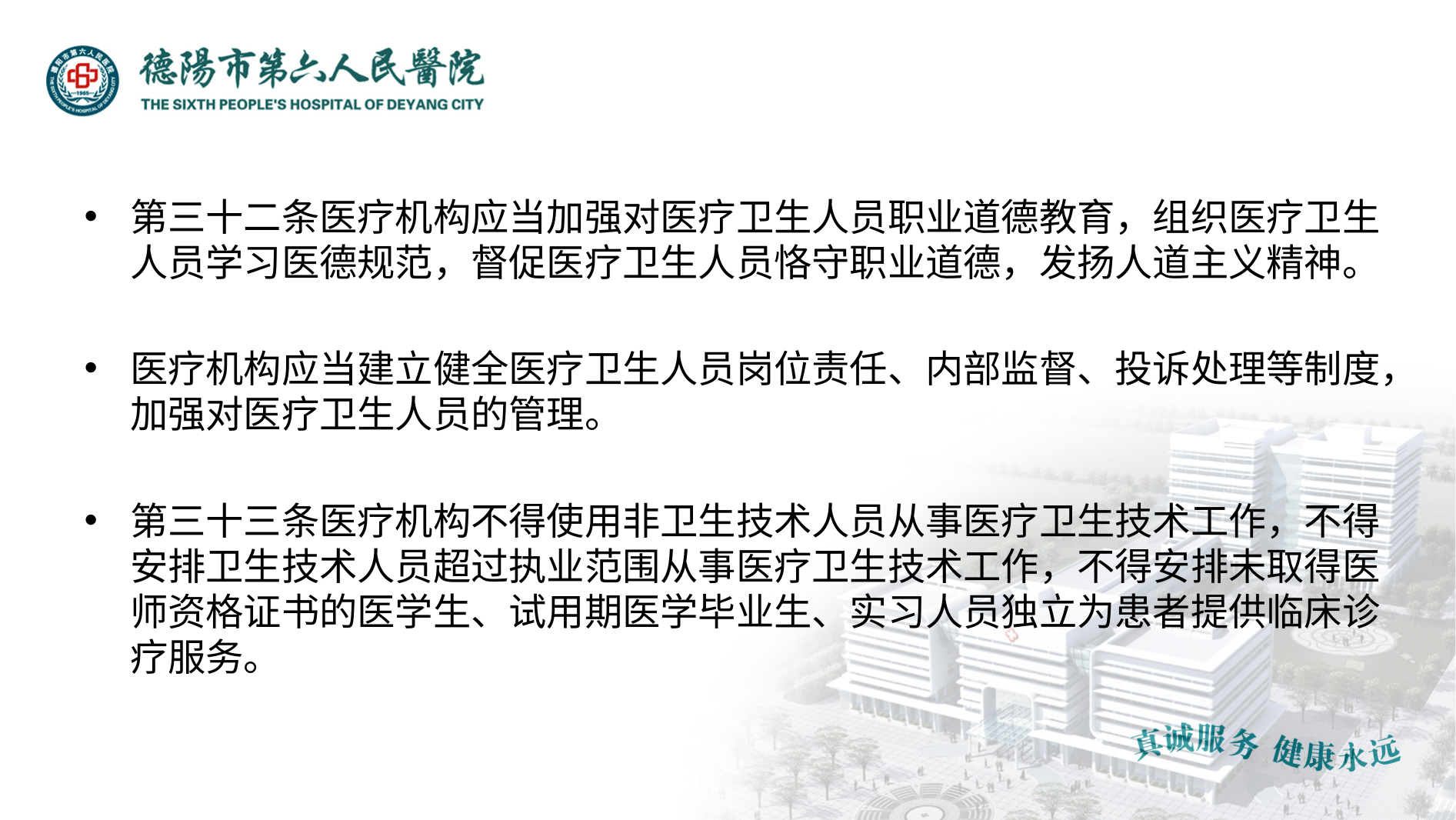

#
第三十二条医疗机构应当加强对医疗卫生人员职业道德教育，组织医疗卫生人员学习医德规范，督促医疗卫生人员恪守职业道德，发扬人道主义精神。

医疗机构应当建立健全医疗卫生人员岗位责任、内部监督、投诉处理等制度，加强对医疗卫生人员的管理。

第三十三条医疗机构不得使用非卫生技术人员从事医疗卫生技术工作，不得安排卫生技术人员超过执业范围从事医疗卫生技术工作，不得安排未取得医师资格证书的医学生、试用期医学毕业生、实习人员独立为患者提供临床诊疗服务。